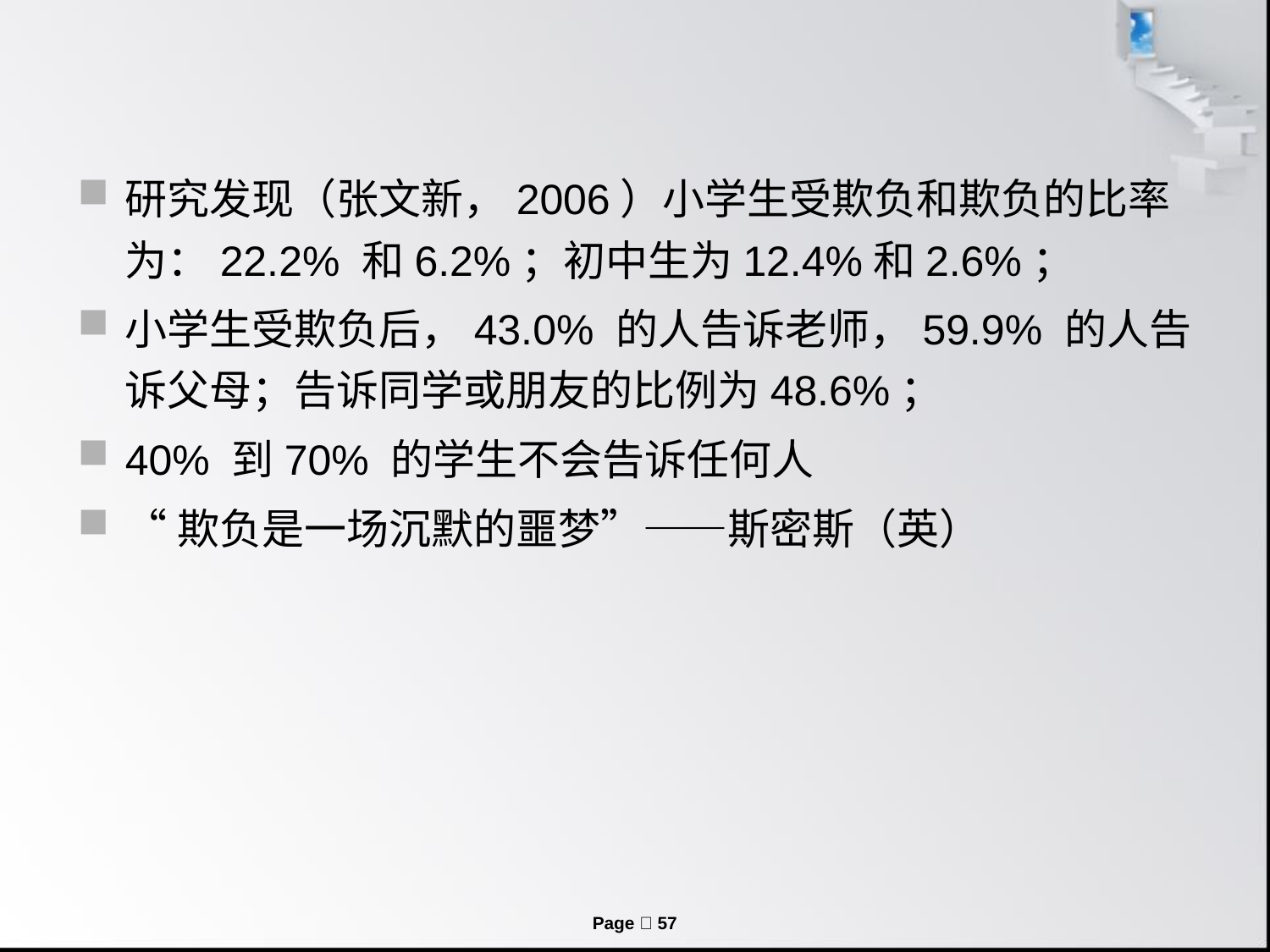

#
研究发现（张文新，2006）小学生受欺负和欺负的比率为：22.2% 和6.2%；初中生为12.4%和2.6%；
小学生受欺负后，43.0% 的人告诉老师，59.9% 的人告诉父母；告诉同学或朋友的比例为48.6%；
40% 到70% 的学生不会告诉任何人
“欺负是一场沉默的噩梦”——斯密斯（英）